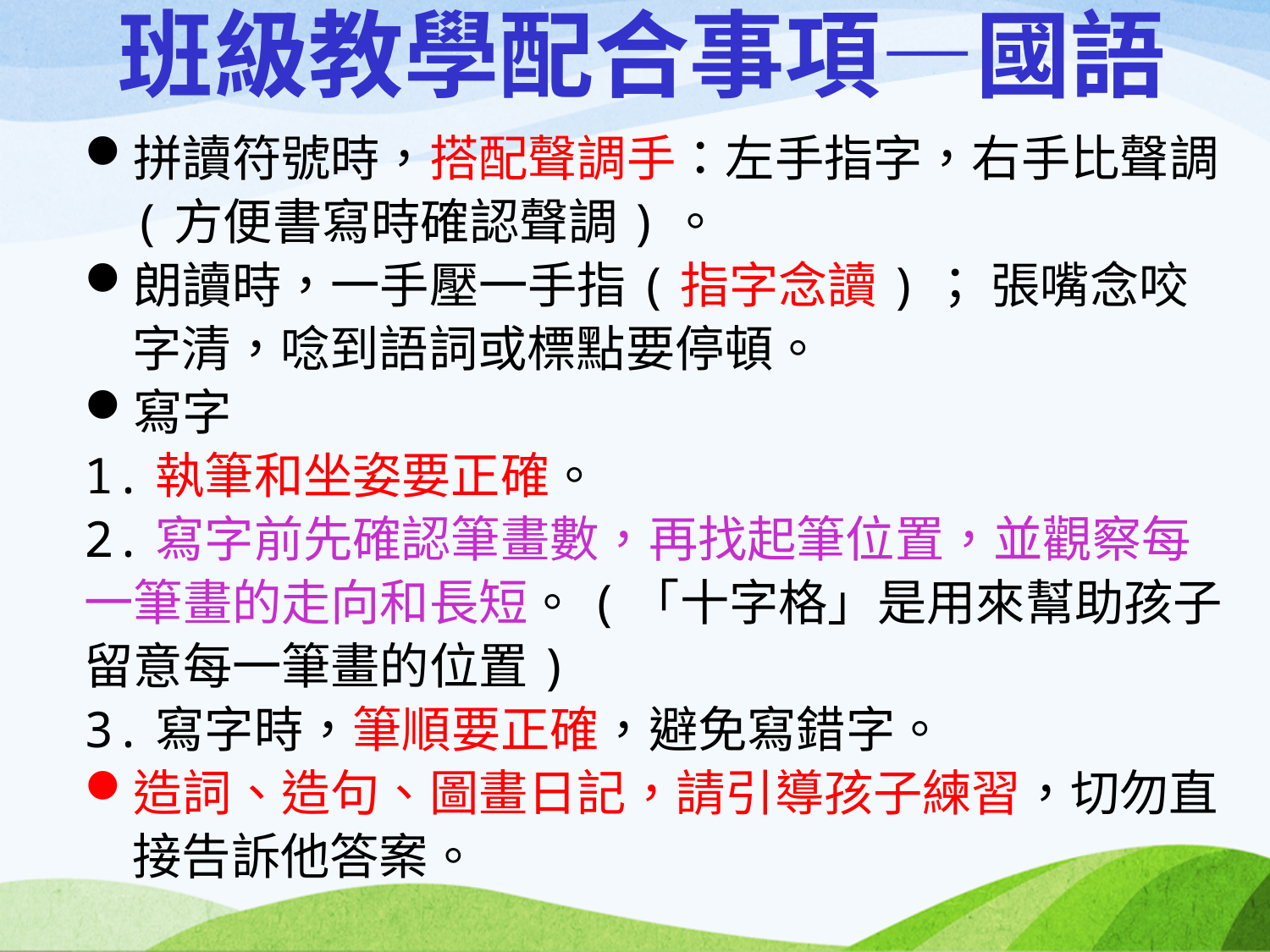

# 班級教學配合事項—國語
拼讀符號時，搭配聲調手：左手指字，右手比聲調(方便書寫時確認聲調)。
朗讀時，一手壓一手指(指字念讀)； 張嘴念咬字清，唸到語詞或標點要停頓。
寫字
1.執筆和坐姿要正確。
2.寫字前先確認筆畫數，再找起筆位置，並觀察每一筆畫的走向和長短。(「十字格」是用來幫助孩子留意每一筆畫的位置)
3.寫字時，筆順要正確，避免寫錯字。
造詞、造句、圖畫日記，請引導孩子練習，切勿直接告訴他答案。